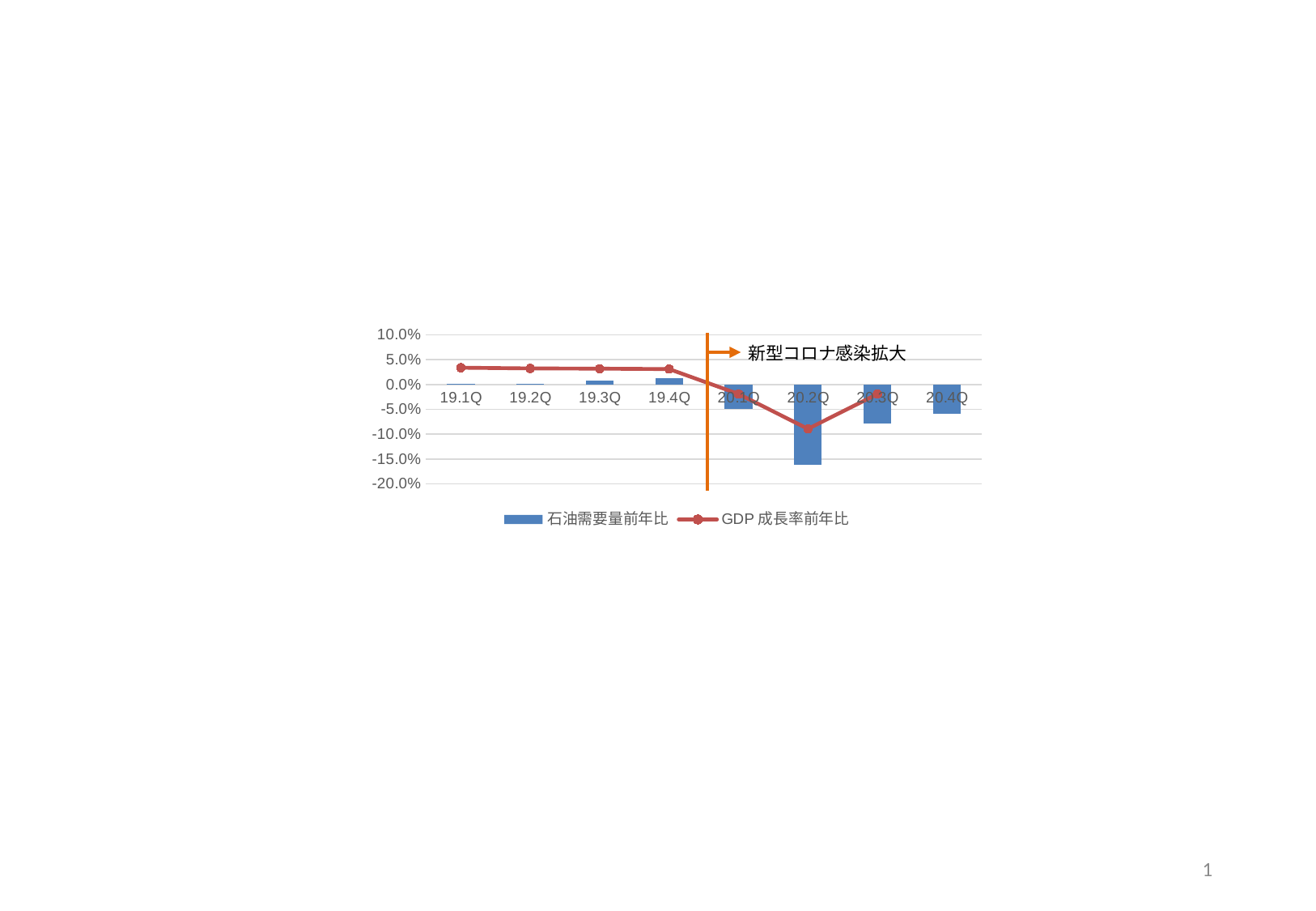

### Chart

| Category | 石油需要量前年比 | GDP成長率前年比 |
|---|---|---|
| 19.1Q | 0.0020304568527920175 | 0.03365 |
| 19.2Q | 0.0020263424518744966 | 0.032189999999999996 |
| 19.3Q | 0.008016032064128265 | 0.031709999999999995 |
| 19.4Q | 0.01309164149043296 | 0.03089 |
| 20.1Q | -0.04964539007092206 | -0.019110000000000002 |
| 20.2Q | -0.16177957532861476 | -0.08930999999999999 |
| 20.3Q | -0.07852882703777331 | -0.01935 |
| 20.4Q | -0.05864811133200787 | None |
新型コロナ感染拡大
1